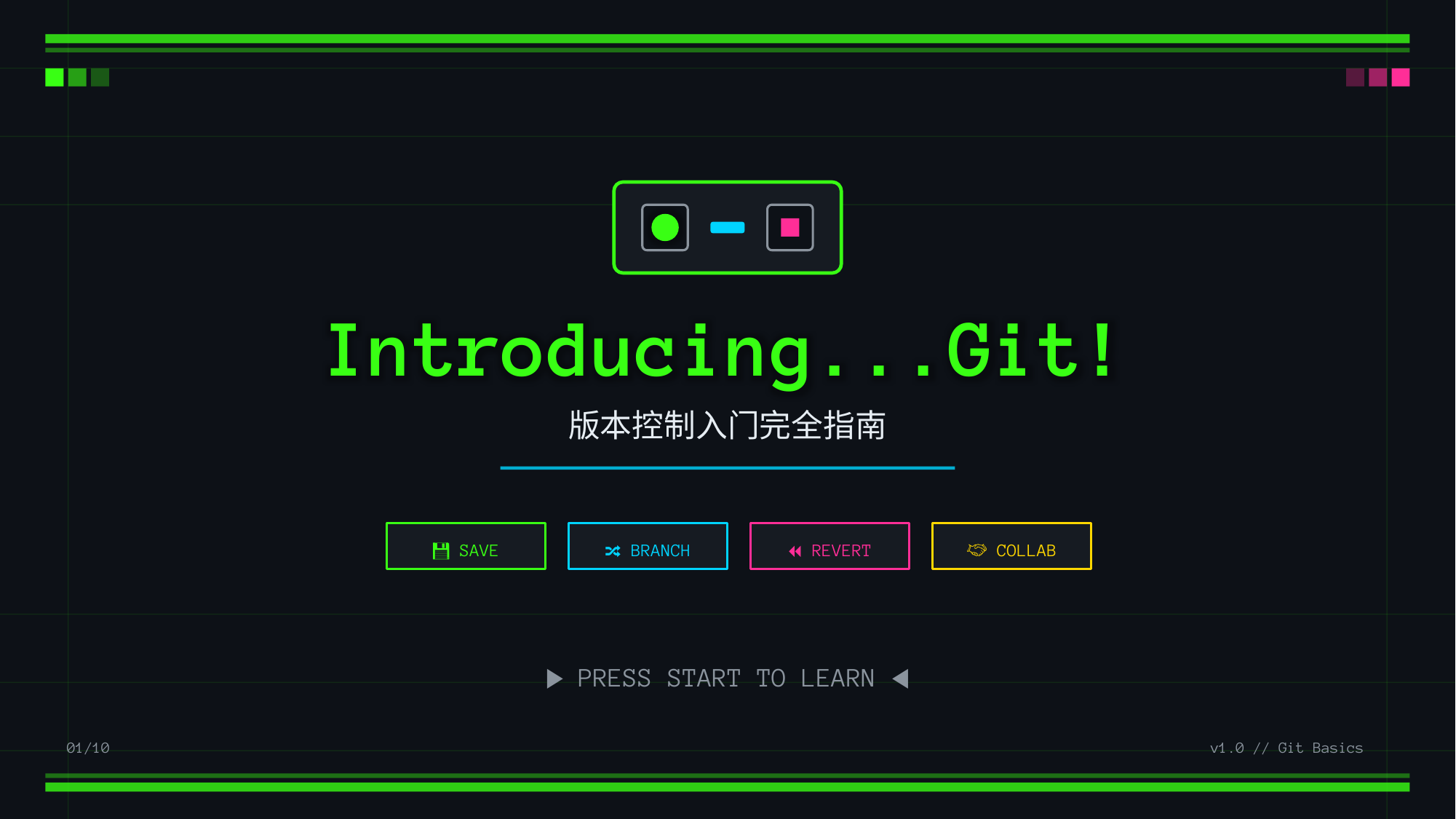

Introducing...Git!
版本控制入门完全指南

💾 SAVE

🔀 BRANCH

⏪ REVERT

🤝 COLLAB
▶ PRESS START TO LEARN ◀
01/10
v1.0 // Git Basics